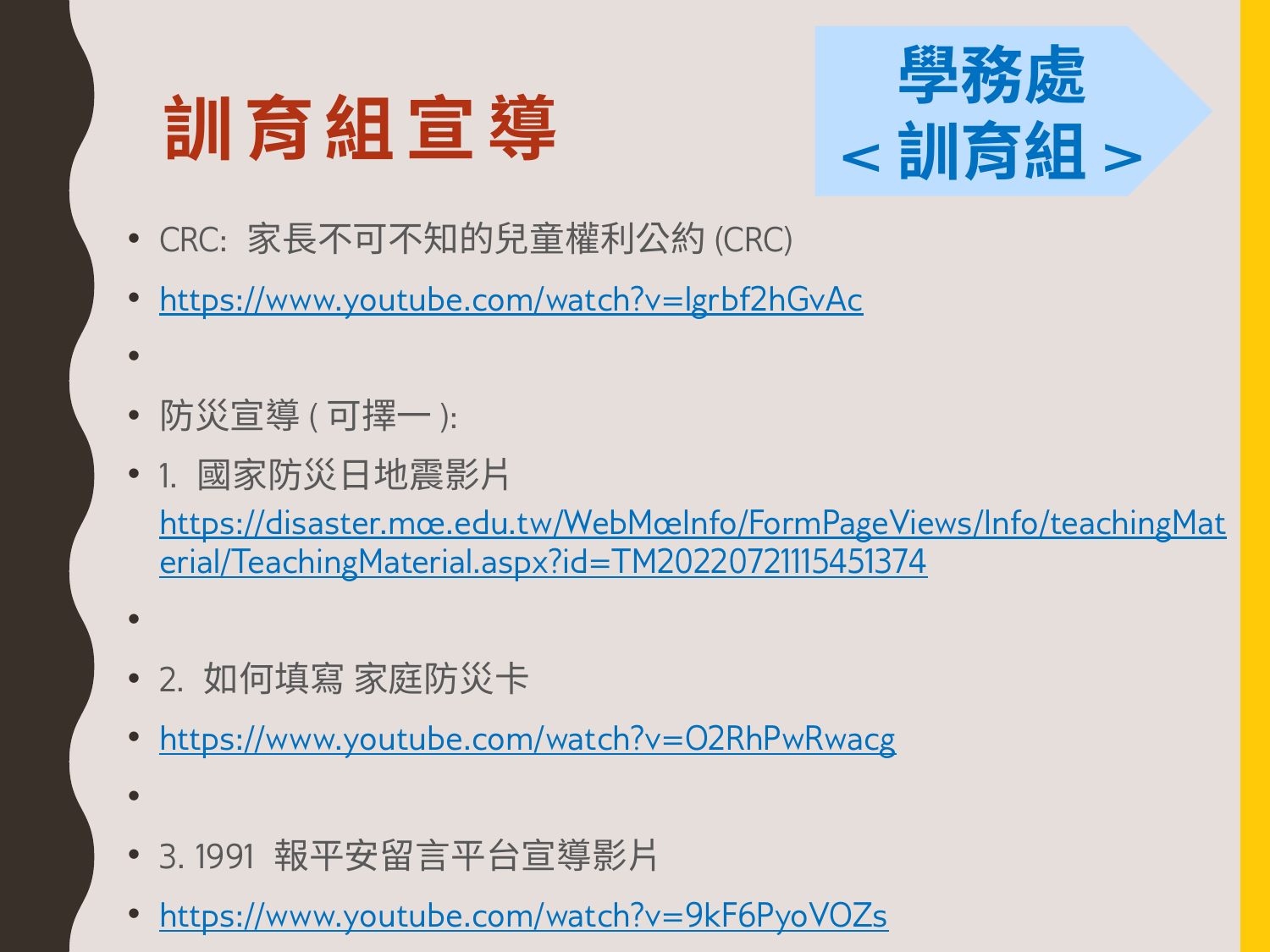

# 訓育組宣導
學務處
<訓育組>
CRC: 家長不可不知的兒童權利公約(CRC)
https://www.youtube.com/watch?v=lgrbf2hGvAc

防災宣導(可擇一):
1. 國家防災日地震影片https://disaster.moe.edu.tw/WebMoeInfo/FormPageViews/Info/teachingMaterial/TeachingMaterial.aspx?id=TM20220721115451374

2. 如何填寫 家庭防災卡
https://www.youtube.com/watch?v=O2RhPwRwacg

3. 1991 報平安留言平台宣導影片
https://www.youtube.com/watch?v=9kF6PyoVOZs